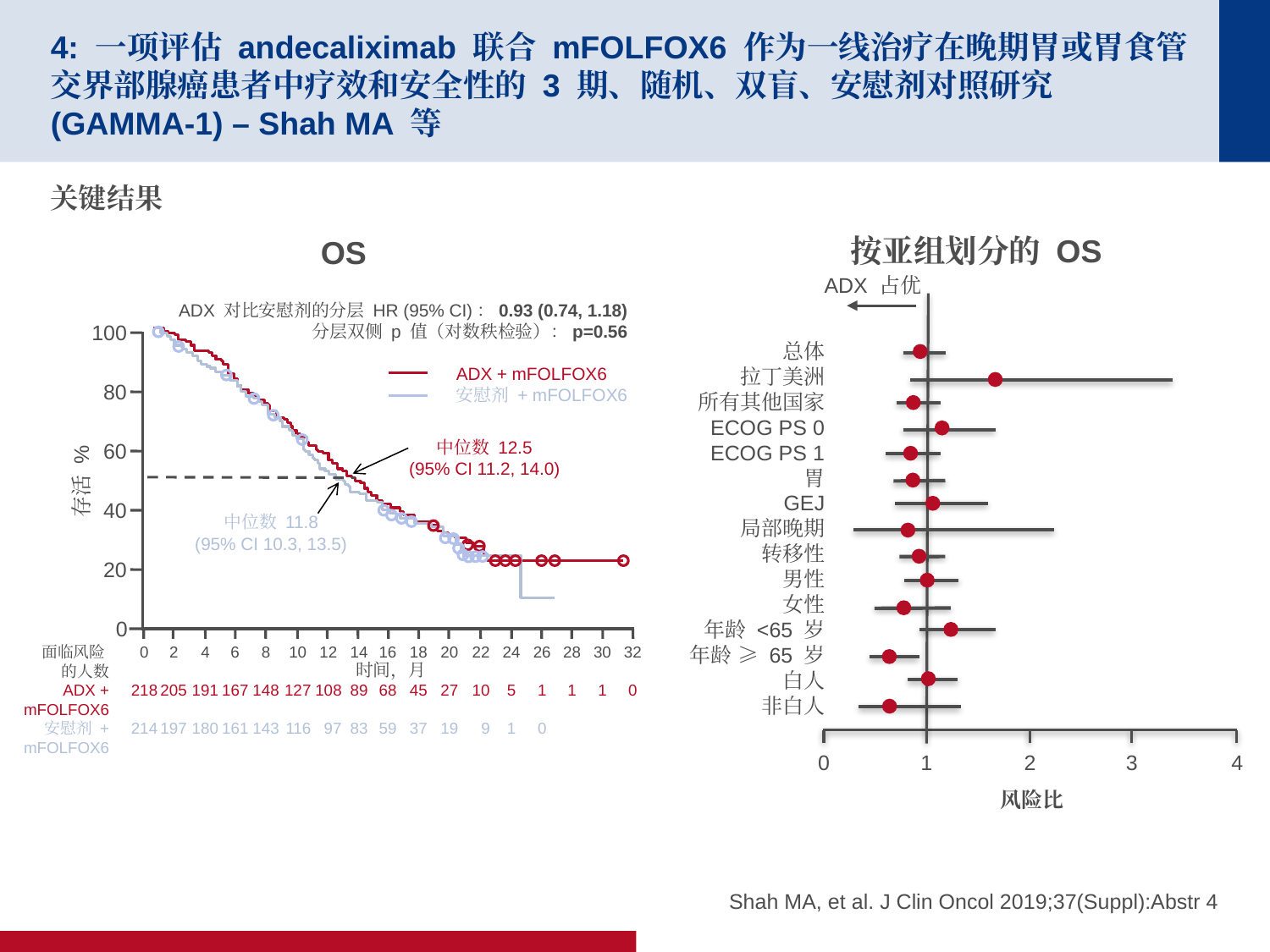

# 4: 一项评估 andecaliximab 联合 mFOLFOX6 作为一线治疗在晚期胃或胃食管交界部腺癌患者中疗效和安全性的 3 期、随机、双盲、安慰剂对照研究 (GAMMA-1) – Shah MA 等
关键结果

按亚组划分的 OS
OS
ADX 占优
ADX 对比安慰剂的分层 HR (95% CI)：0.93 (0.74, 1.18)
分层双侧 p 值（对数秩检验）：p=0.56

	ADX + mFOLFOX6
	安慰剂 + mFOLFOX6

100

80

60

存活 %
40

20

0

0

218

214
2

205

197
4

191

180
6

167

161
8

148

143
10

127

116
12

108

97
14

89

83
16

68

59
18

45

37
20

27

19
22

10

9
24

5

1
26

1

0
28

1

30

1

32

0

中位数 12.5
(95% CI 11.2, 14.0)

中位数 11.8
(95% CI 10.3, 13.5)

面临风险
的人数
ADX +
mFOLFOX6
安慰剂 +
mFOLFOX6

时间，月
总体
拉丁美洲
所有其他国家
ECOG PS 0
ECOG PS 1
胃
GEJ
局部晚期
转移性
男性
女性
年龄 <65 岁
年龄 ≥ 65 岁
白人
非白人

0
1
2
3
4
风险比
Shah MA, et al. J Clin Oncol 2019;37(Suppl):Abstr 4